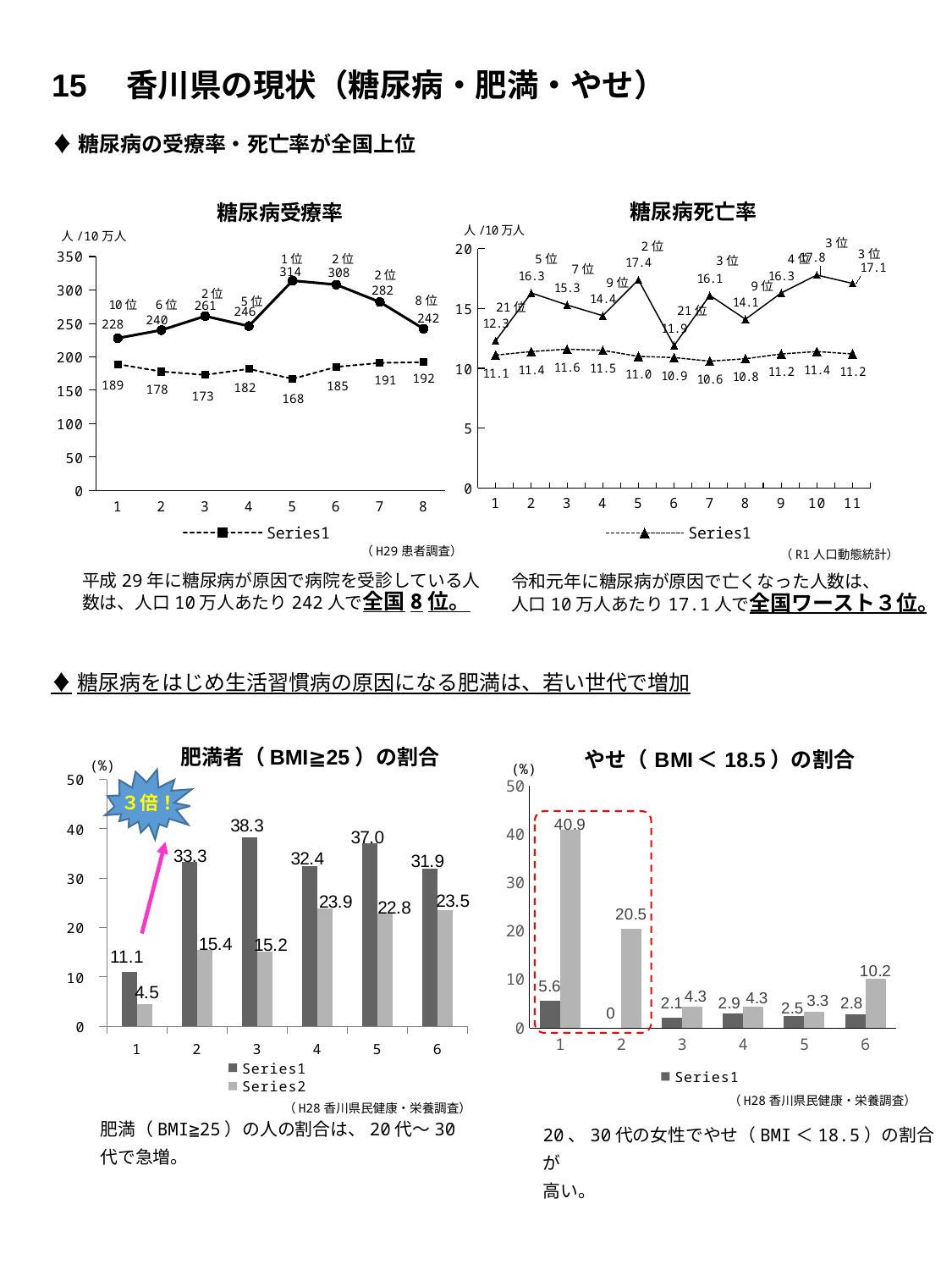

15　香川県の現状（糖尿病・肥満・やせ）

♦糖尿病の受療率・死亡率が全国上位
糖尿病死亡率
糖尿病受療率

### Chart

| Category |  |  |
|---|---|---|
平成29年に糖尿病が原因で病院を受診している人数は、人口10万人あたり242人で全国8位。
（H29患者調査）

### Chart

| Category |  |  |
|---|---|---|
人/10万人
3位
2位
3位
5位
4位
3位
7位
314
308
9位
9位
282
8位
261
21位
21位
246
242
240
228
192
191
189
185
182
178
173
168
（R1人口動態統計）
令和元年に糖尿病が原因で亡くなった人数は、
人口10万人あたり17.1人で全国ワースト３位。
♦糖尿病をはじめ生活習慣病の原因になる肥満は、若い世代で増加

### Chart: やせ（BMI＜18.5）の割合

| Category |  |  |
|---|---|---|
肥満者（BMI≧25）の割合
(%)

### Chart

| Category |  |  |
|---|---|---|
（H28香川県民健康・栄養調査）
肥満（BMI≧25）の人の割合は、20代～30代で急増。

３倍！
(%)
（H28香川県民健康・栄養調査）
20、30代の女性でやせ（BMI＜18.5）の割合が
高い。